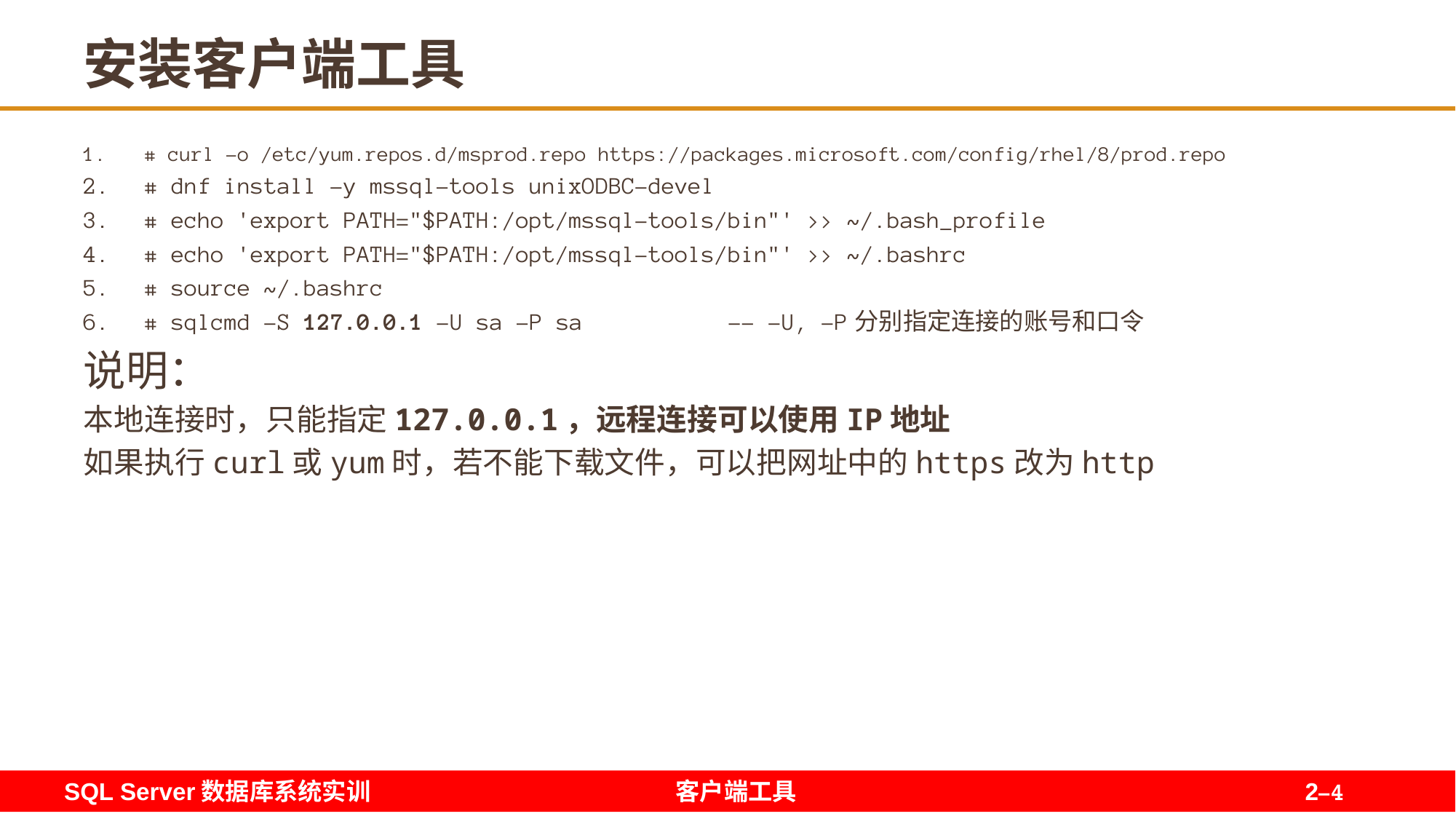

# 安装客户端工具
# curl -o /etc/yum.repos.d/msprod.repo https://packages.microsoft.com/config/rhel/8/prod.repo
# dnf install -y mssql-tools unixODBC-devel
# echo 'export PATH="$PATH:/opt/mssql-tools/bin"' >> ~/.bash_profile
# echo 'export PATH="$PATH:/opt/mssql-tools/bin"' >> ~/.bashrc
# source ~/.bashrc
# sqlcmd -S 127.0.0.1 -U sa -P sa           -- -U, -P分别指定连接的账号和口令
说明：
本地连接时，只能指定127.0.0.1，远程连接可以使用IP地址
如果执行curl或yum时，若不能下载文件，可以把网址中的https改为http